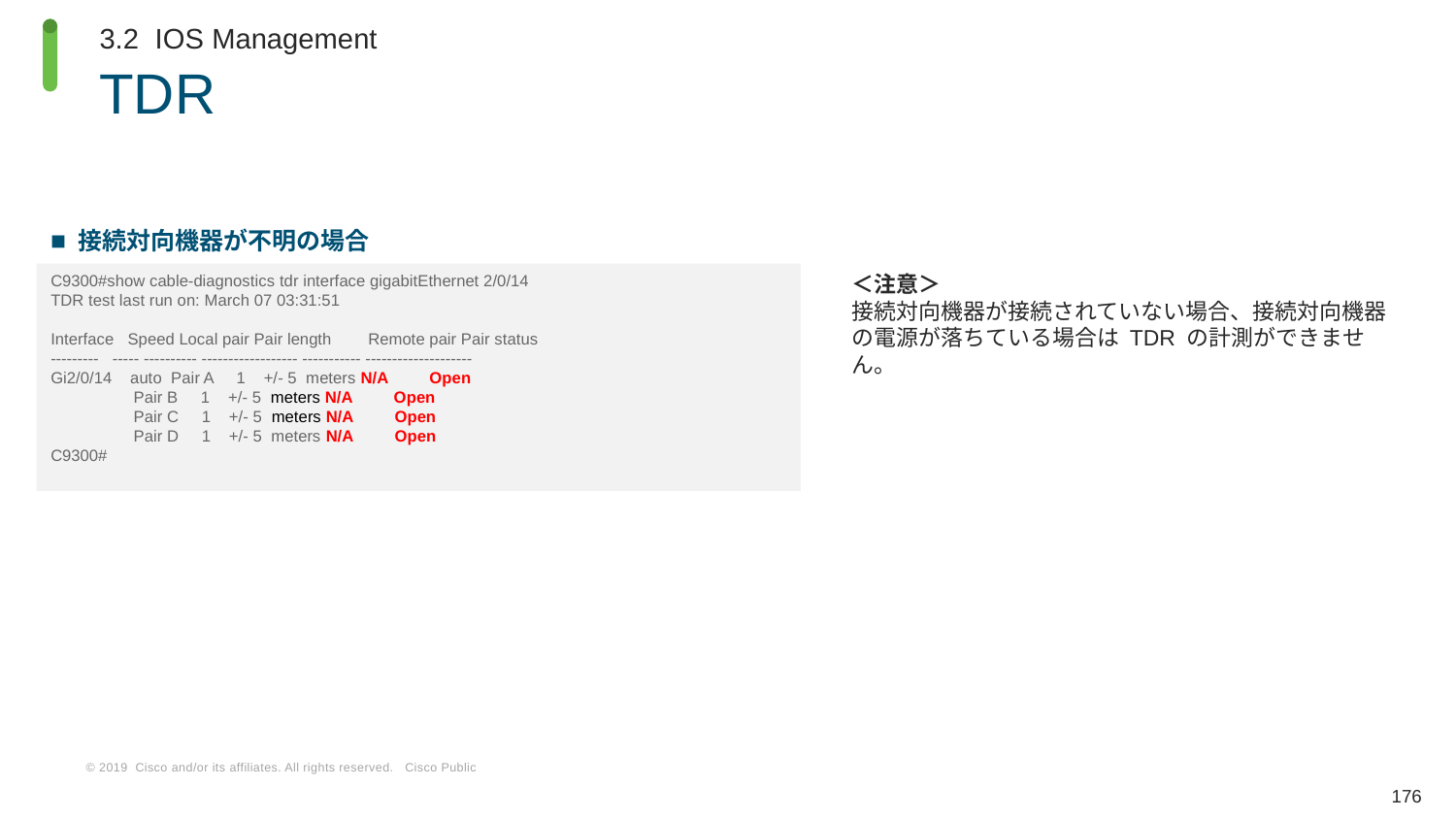

3.2  IOS Management
# TDR
接続対向機器が不明の場合
C9300#show cable-diagnostics tdr interface gigabitEthernet 2/0/14
TDR test last run on: March 07 03:31:51

Interface   Speed Local pair Pair length        Remote pair Pair status
---------   ----- ---------- ------------------ ----------- --------------------
Gi2/0/14    auto  Pair A     1    +/- 5  meters N/A         Open
                  Pair B     1    +/- 5  meters N/A         Open
                  Pair C     1    +/- 5  meters N/A         Open
                  Pair D     1    +/- 5  meters N/A         Open
C9300#

＜注意＞
接続対向機器が接続されていない場合、接続対向機器の電源が落ちている場合は TDR の計測ができません。

176